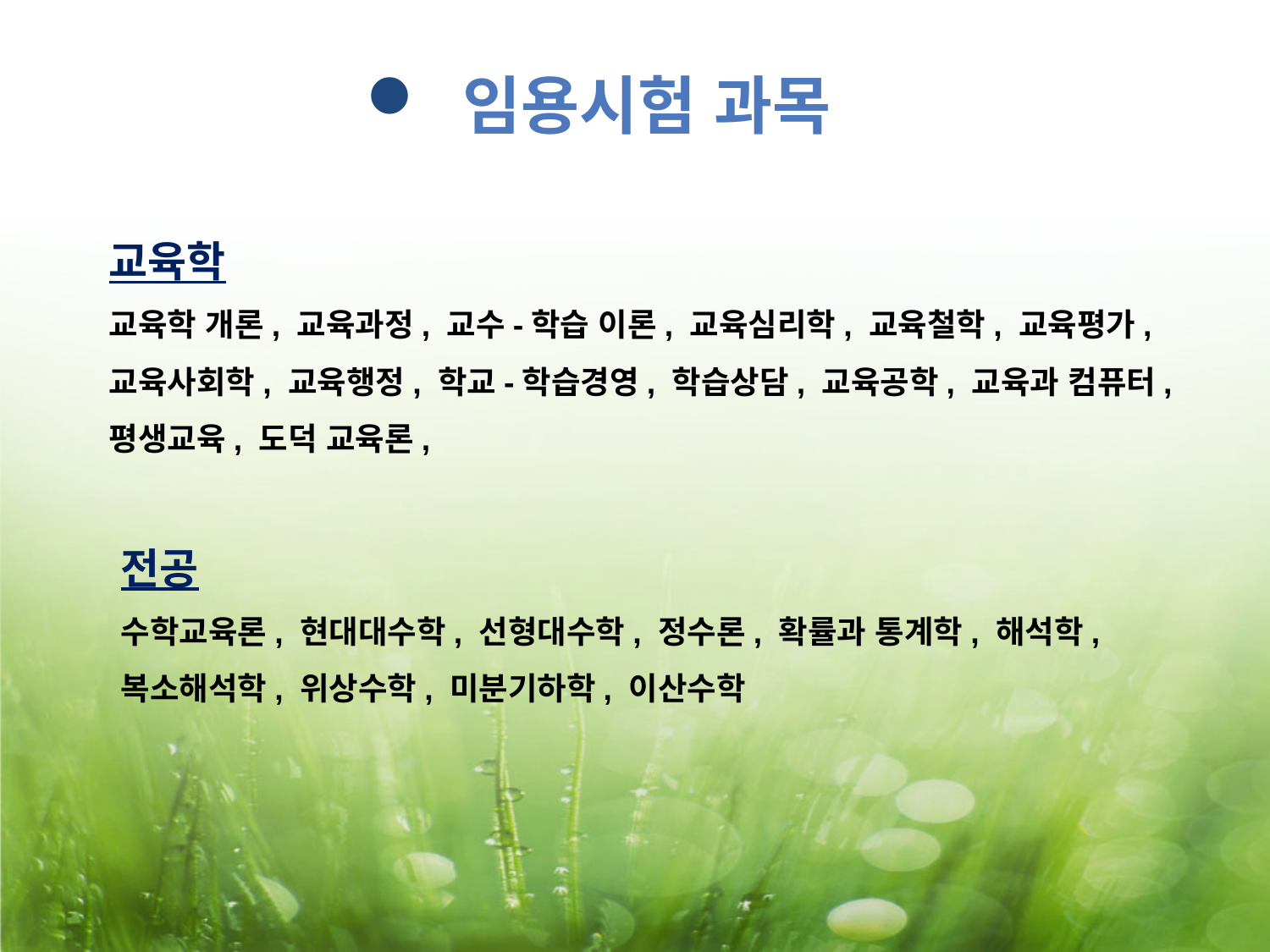

임용시험 과목
교육학
교육학 개론, 교육과정, 교수-학습 이론, 교육심리학, 교육철학, 교육평가,
교육사회학, 교육행정, 학교-학습경영, 학습상담, 교육공학, 교육과 컴퓨터,
평생교육, 도덕 교육론,
전공
수학교육론, 현대대수학, 선형대수학, 정수론, 확률과 통계학, 해석학,
복소해석학, 위상수학, 미분기하학, 이산수학